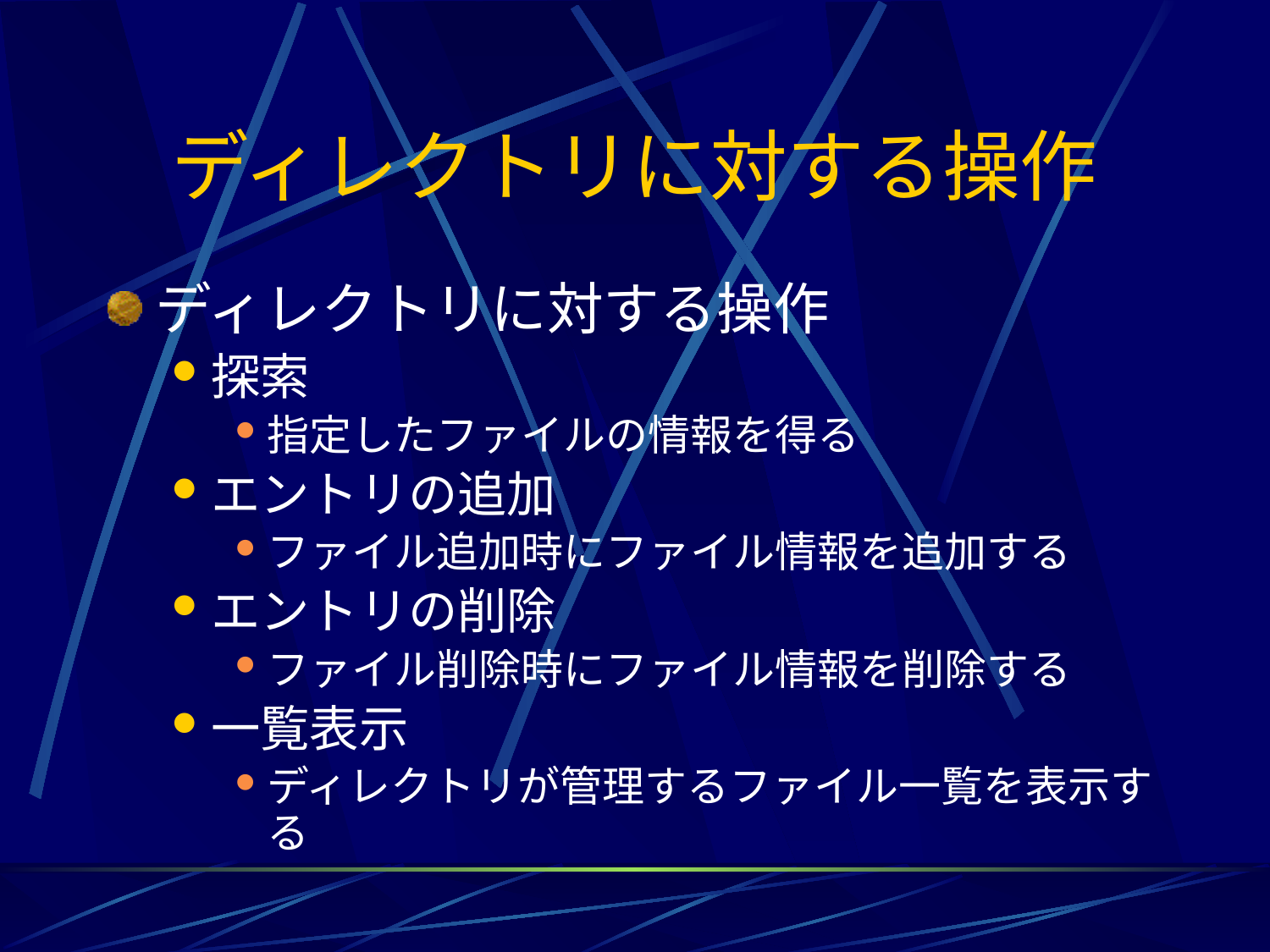

# ディレクトリに対する操作
ディレクトリに対する操作
探索
指定したファイルの情報を得る
エントリの追加
ファイル追加時にファイル情報を追加する
エントリの削除
ファイル削除時にファイル情報を削除する
一覧表示
ディレクトリが管理するファイル一覧を表示する